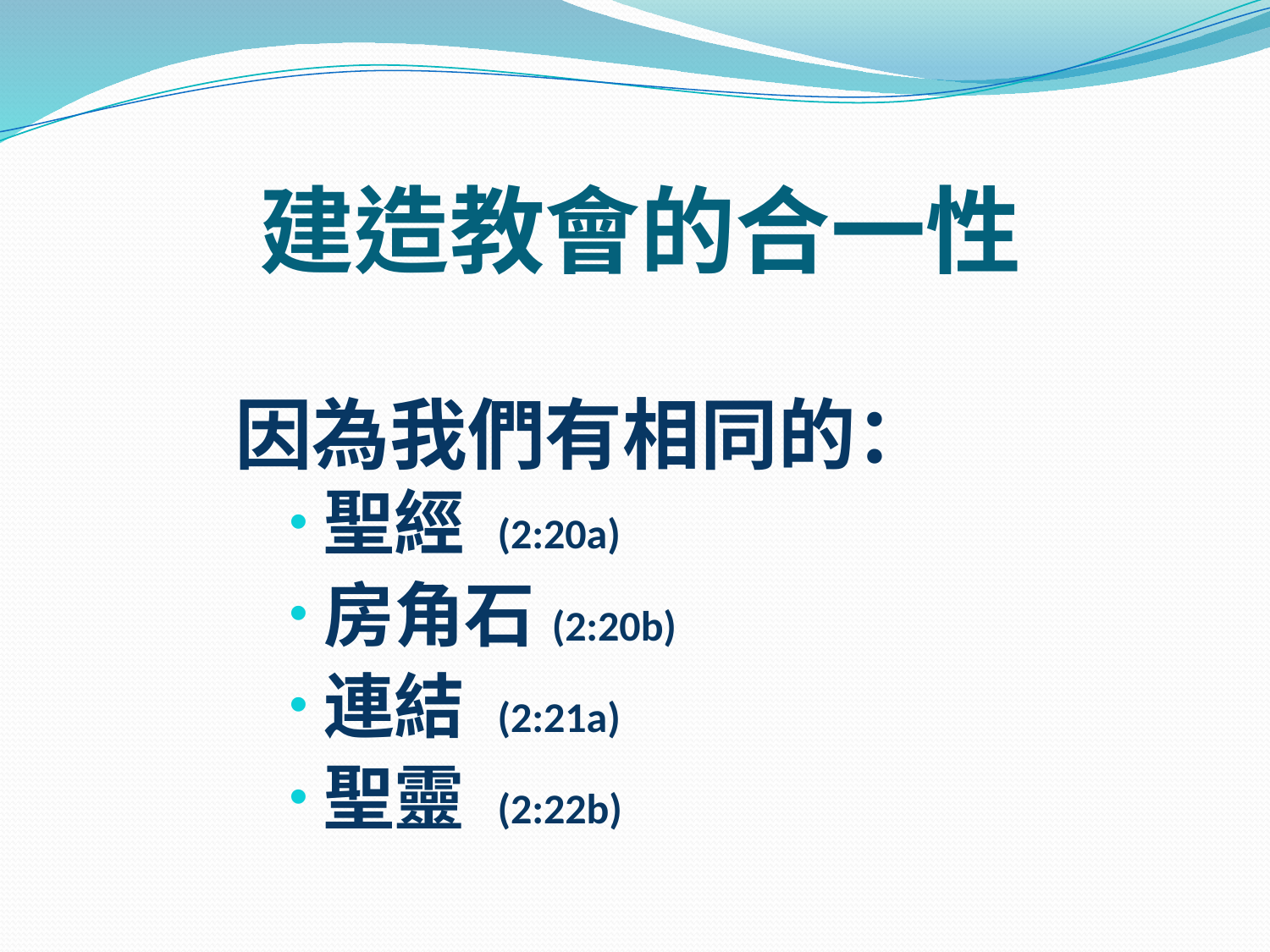

# 建造教會的合一性
因為我們有相同的：
聖經 (2:20a)
房角石(2:20b)
連結 (2:21a)
聖靈 (2:22b)